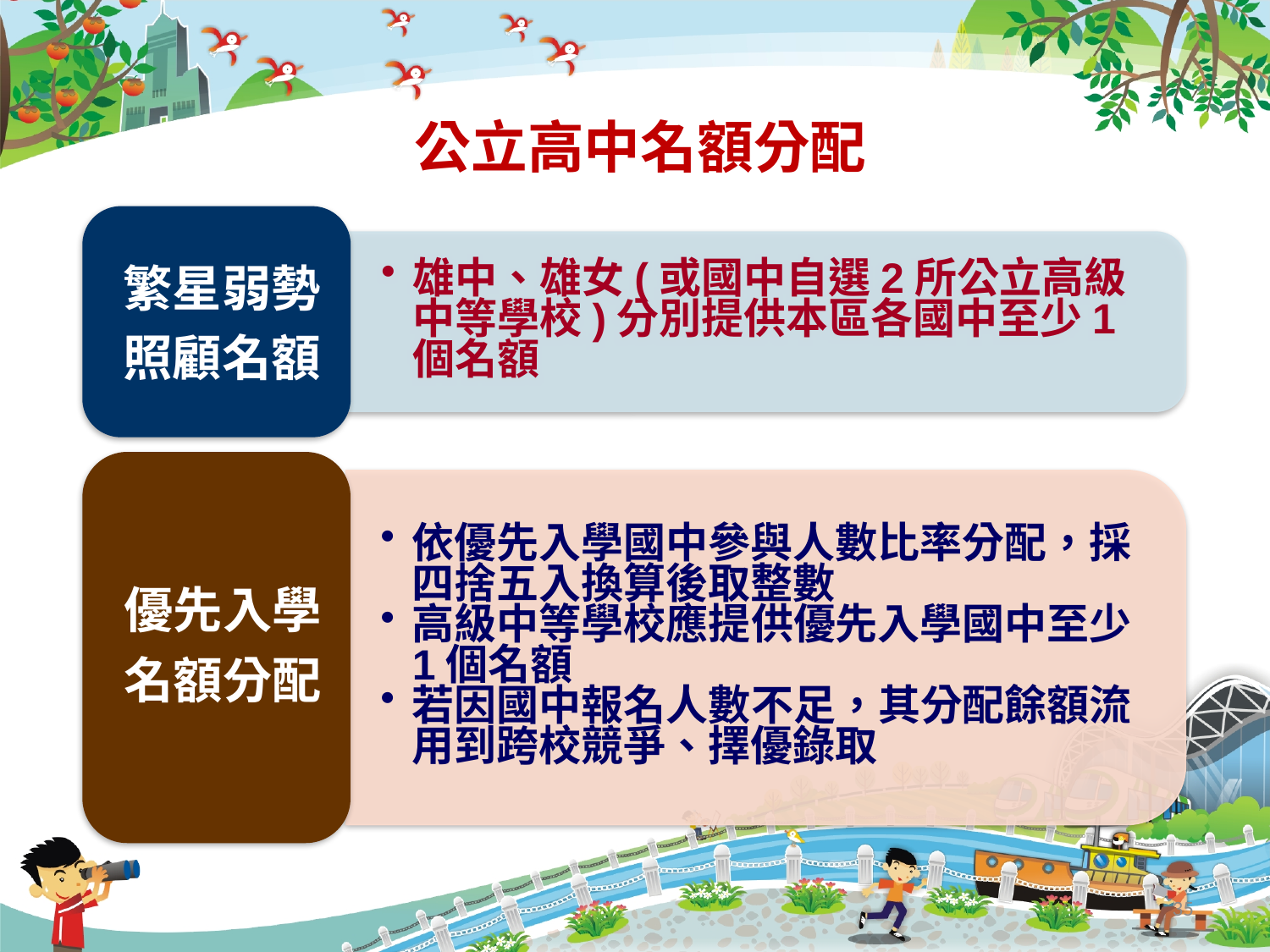

# 公立高中名額分配
雄中、雄女(或國中自選2所公立高級中等學校)分別提供本區各國中至少1個名額
繁星弱勢
照顧名額
依優先入學國中參與人數比率分配，採四捨五入換算後取整數
高級中等學校應提供優先入學國中至少1個名額
若因國中報名人數不足，其分配餘額流用到跨校競爭、擇優錄取
優先入學
名額分配
35